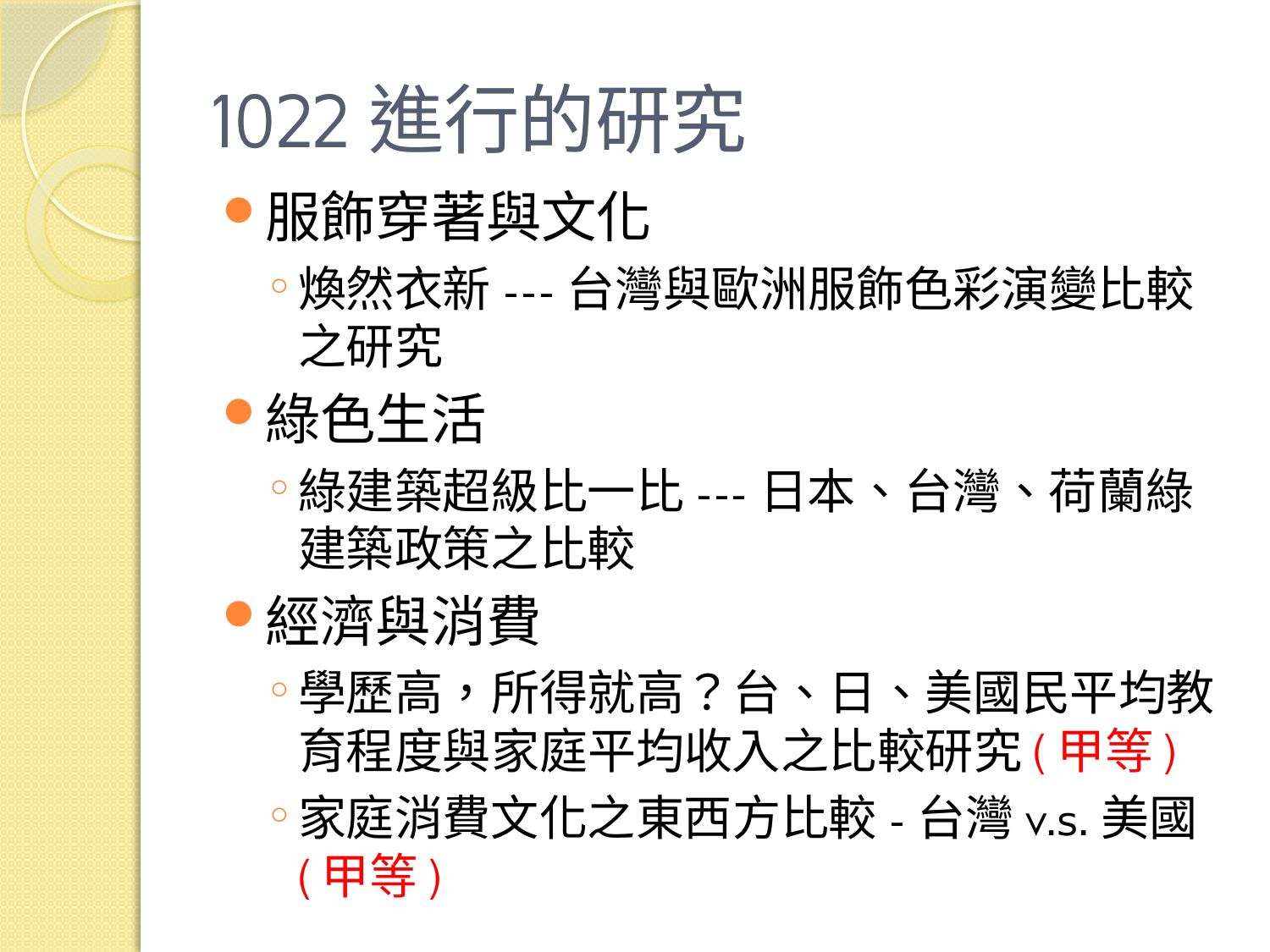

# 1022進行的研究
服飾穿著與文化
煥然衣新---台灣與歐洲服飾色彩演變比較之研究
綠色生活
綠建築超級比一比---日本、台灣、荷蘭綠建築政策之比較
經濟與消費
學歷高，所得就高？台、日、美國民平均教育程度與家庭平均收入之比較研究(甲等)
家庭消費文化之東西方比較-台灣v.s.美國(甲等)